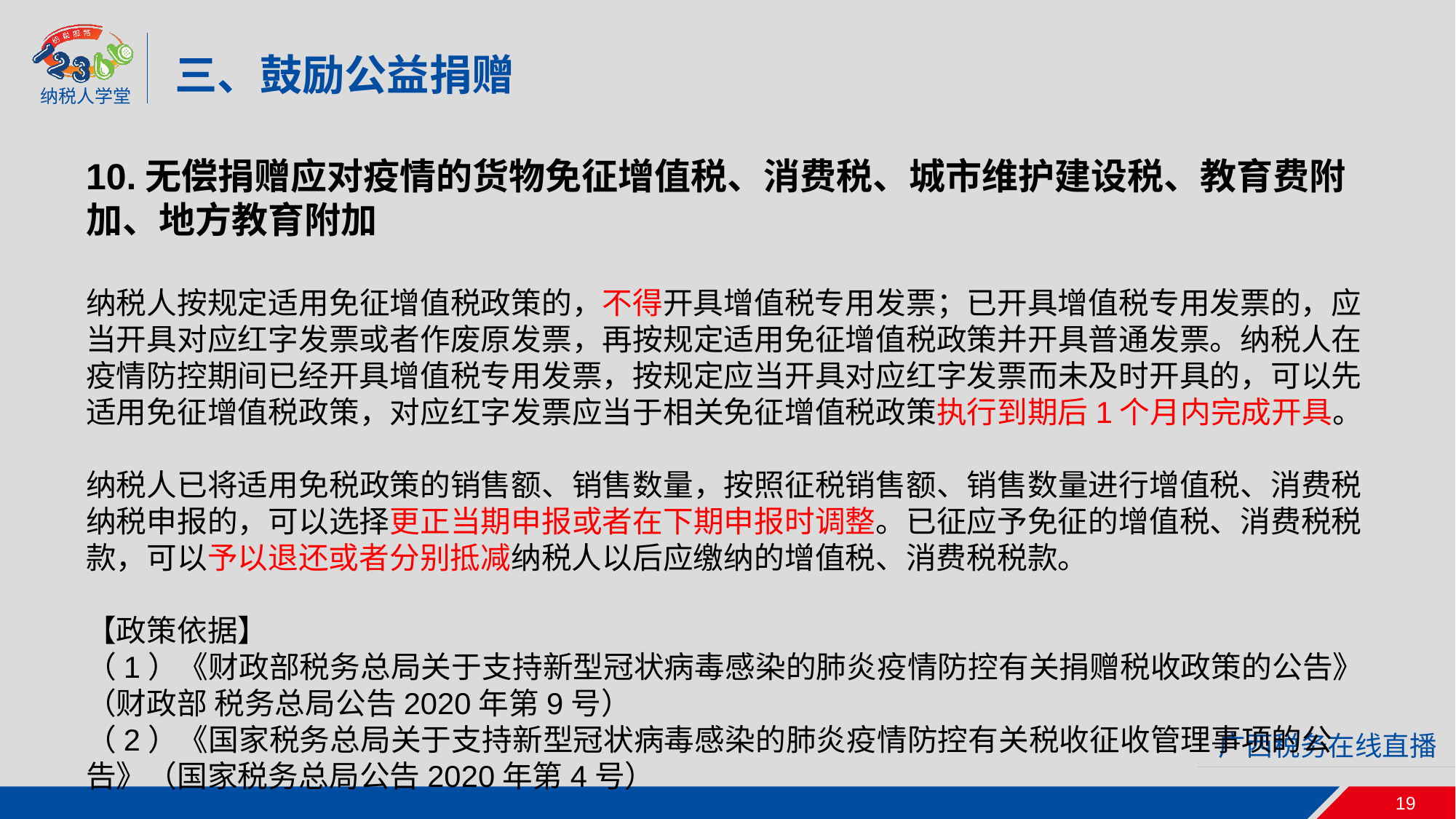

三、鼓励公益捐赠
10.无偿捐赠应对疫情的货物免征增值税、消费税、城市维护建设税、教育费附加、地方教育附加

纳税人按规定适用免征增值税政策的，不得开具增值税专用发票；已开具增值税专用发票的，应当开具对应红字发票或者作废原发票，再按规定适用免征增值税政策并开具普通发票。纳税人在疫情防控期间已经开具增值税专用发票，按规定应当开具对应红字发票而未及时开具的，可以先适用免征增值税政策，对应红字发票应当于相关免征增值税政策执行到期后1个月内完成开具。

纳税人已将适用免税政策的销售额、销售数量，按照征税销售额、销售数量进行增值税、消费税纳税申报的，可以选择更正当期申报或者在下期申报时调整。已征应予免征的增值税、消费税税款，可以予以退还或者分别抵减纳税人以后应缴纳的增值税、消费税税款。

【政策依据】
（1）《财政部税务总局关于支持新型冠状病毒感染的肺炎疫情防控有关捐赠税收政策的公告》（财政部 税务总局公告2020年第9号）
（2）《国家税务总局关于支持新型冠状病毒感染的肺炎疫情防控有关税收征收管理事项的公告》（国家税务总局公告2020年第4号）